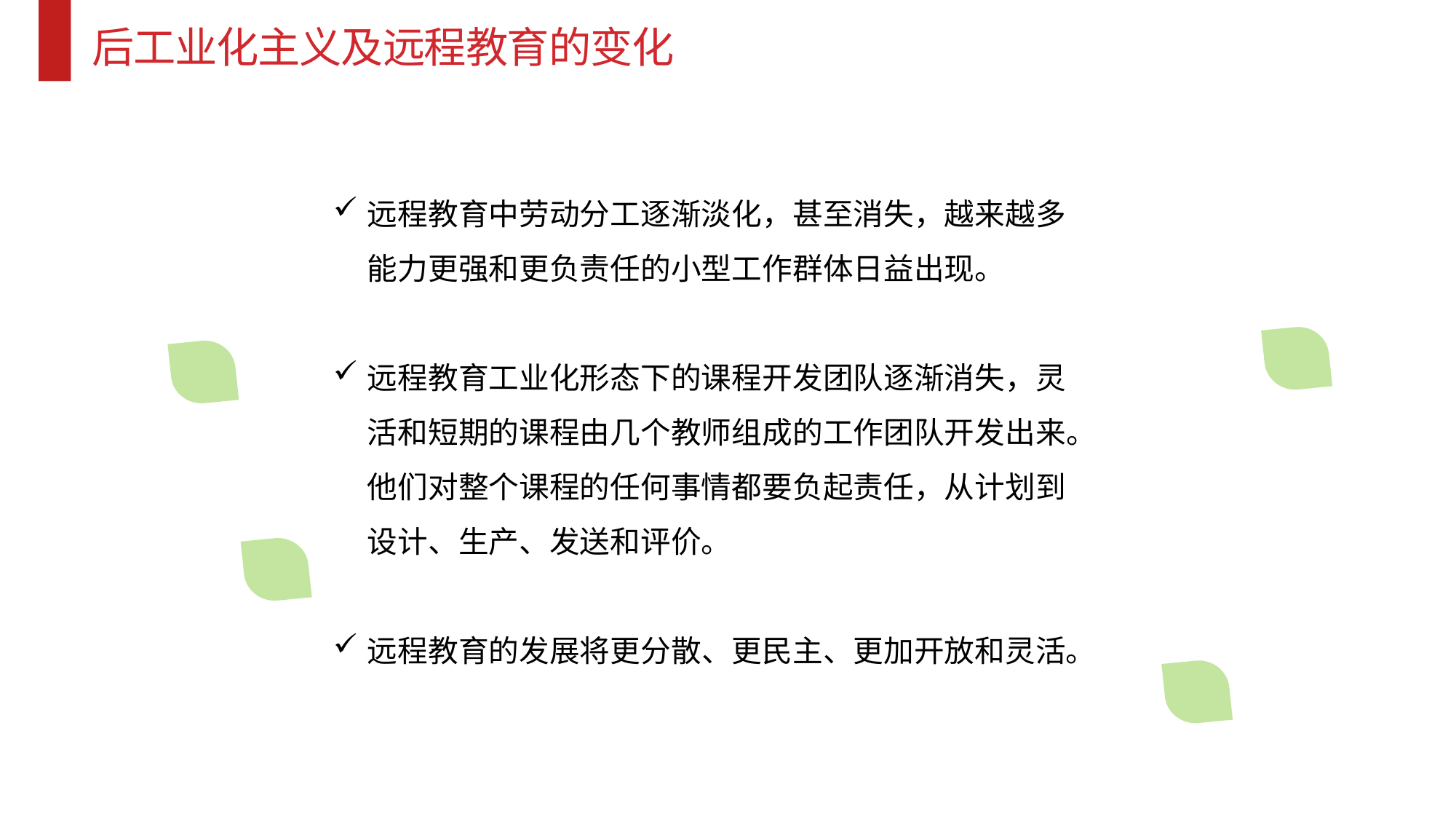

后工业化主义及远程教育的变化
远程教育中劳动分工逐渐淡化，甚至消失，越来越多能力更强和更负责任的小型工作群体日益出现。

远程教育工业化形态下的课程开发团队逐渐消失，灵活和短期的课程由几个教师组成的工作团队开发出来。他们对整个课程的任何事情都要负起责任，从计划到设计、生产、发送和评价。

远程教育的发展将更分散、更民主、更加开放和灵活。